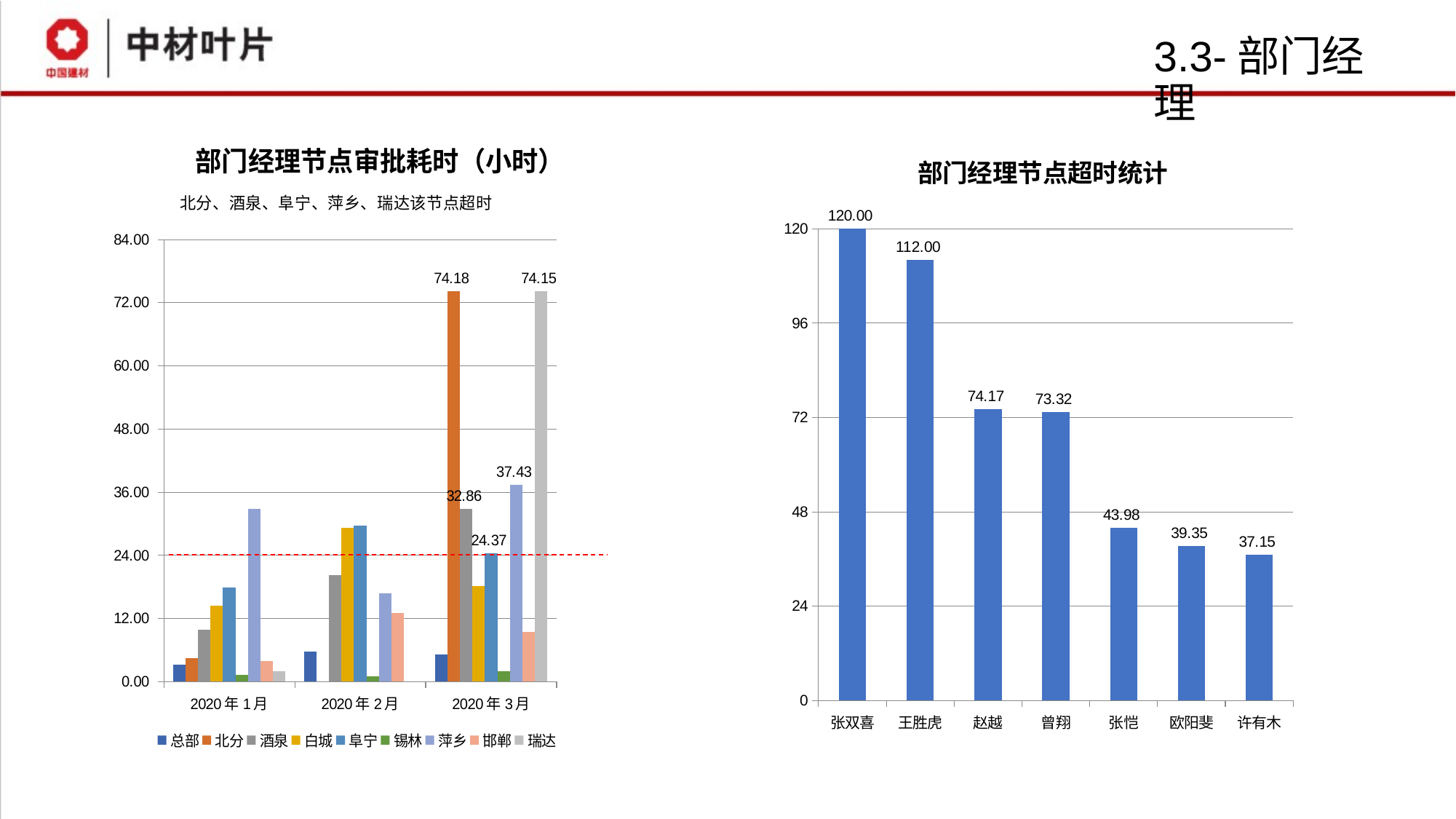

# 3.3-部门经理

### Chart: 部门经理节点审批耗时（小时）

| Category | 总部 | 北分 | 酒泉 | 白城 | 阜宁 | 锡林 | 萍乡 | 邯郸 | 瑞达 |
|---|---|---|---|---|---|---|---|---|---|
| 2020年1月 | 3.20195175438819 | 4.44398148148321 | 9.8521014492726 | 14.3768357487633 | 17.9461346516056 | 1.28423976610219 | 32.812810457517 | 3.96602430555504 | 1.96937134504122 |
| 2020年2月 | 5.71132183907521 | None | 20.2604444444325 | 29.2655092592759 | 29.7061111110896 | 0.970176767647817 | 16.737361111067 | 13.0142658730308 | None |
| 2020年3月 | 5.18398148148553 | 74.1838888888888 | 32.8575099206105 | 18.1900617284312 | 24.3656894841396 | 2.01518253967266 | 37.4339814814822 | 9.45944444441314 | 74.1549999999697 |

### Chart

| Category |  |
|---|---|
| 张双喜 | 120.0 |
| 王胜虎 | 112.0 |
| 赵越 | 74.1742592592491 |
| 曾翔 | 73.3245555555448 |
| 张恺 | 43.9838472222415 |
| 欧阳斐 | 39.3543888888904 |
| 许有木 | 37.151458333341 |